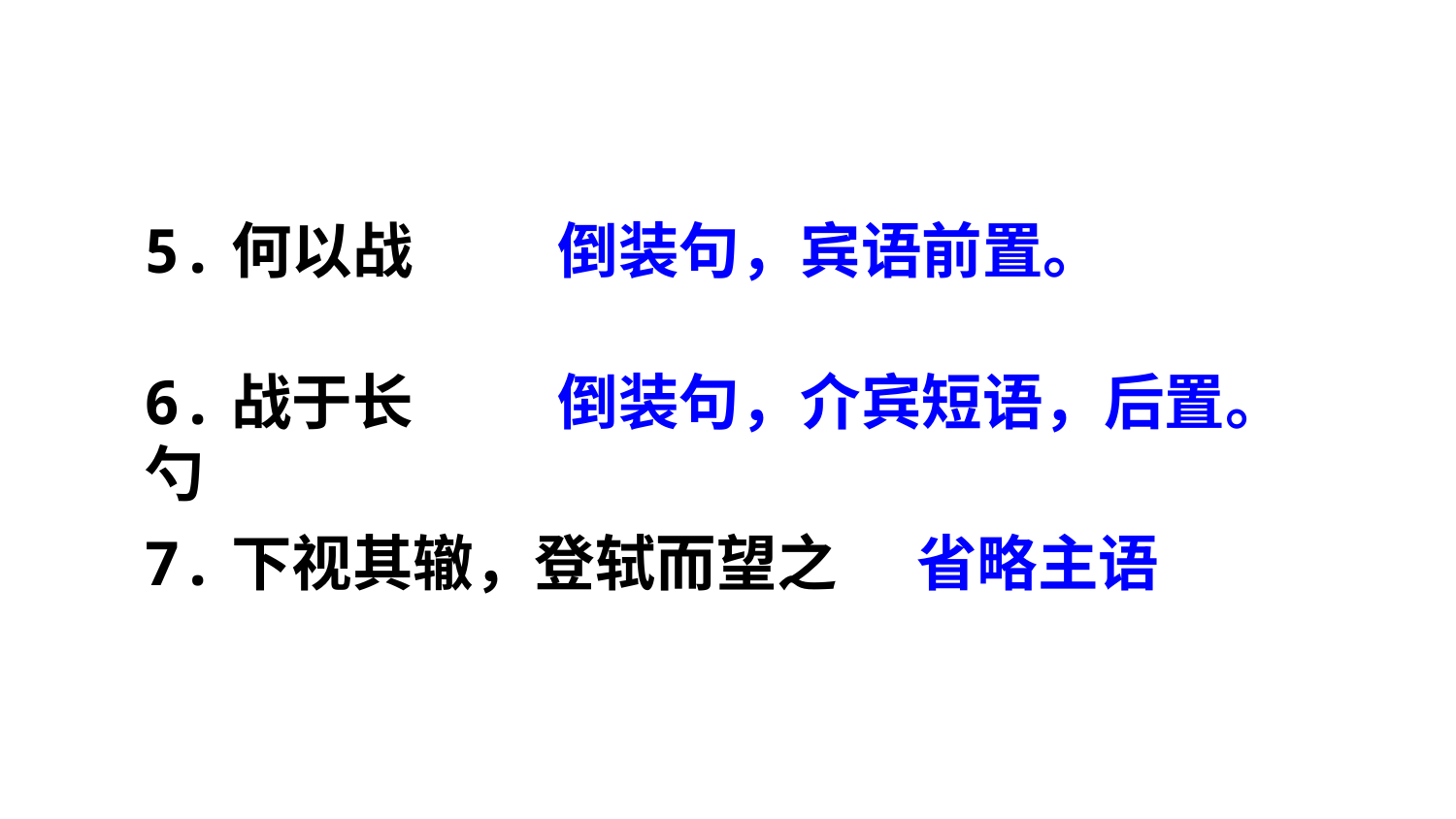

5.何以战
倒装句，宾语前置。
6.战于长勺
倒装句，介宾短语，后置。
7.下视其辙，登轼而望之
省略主语